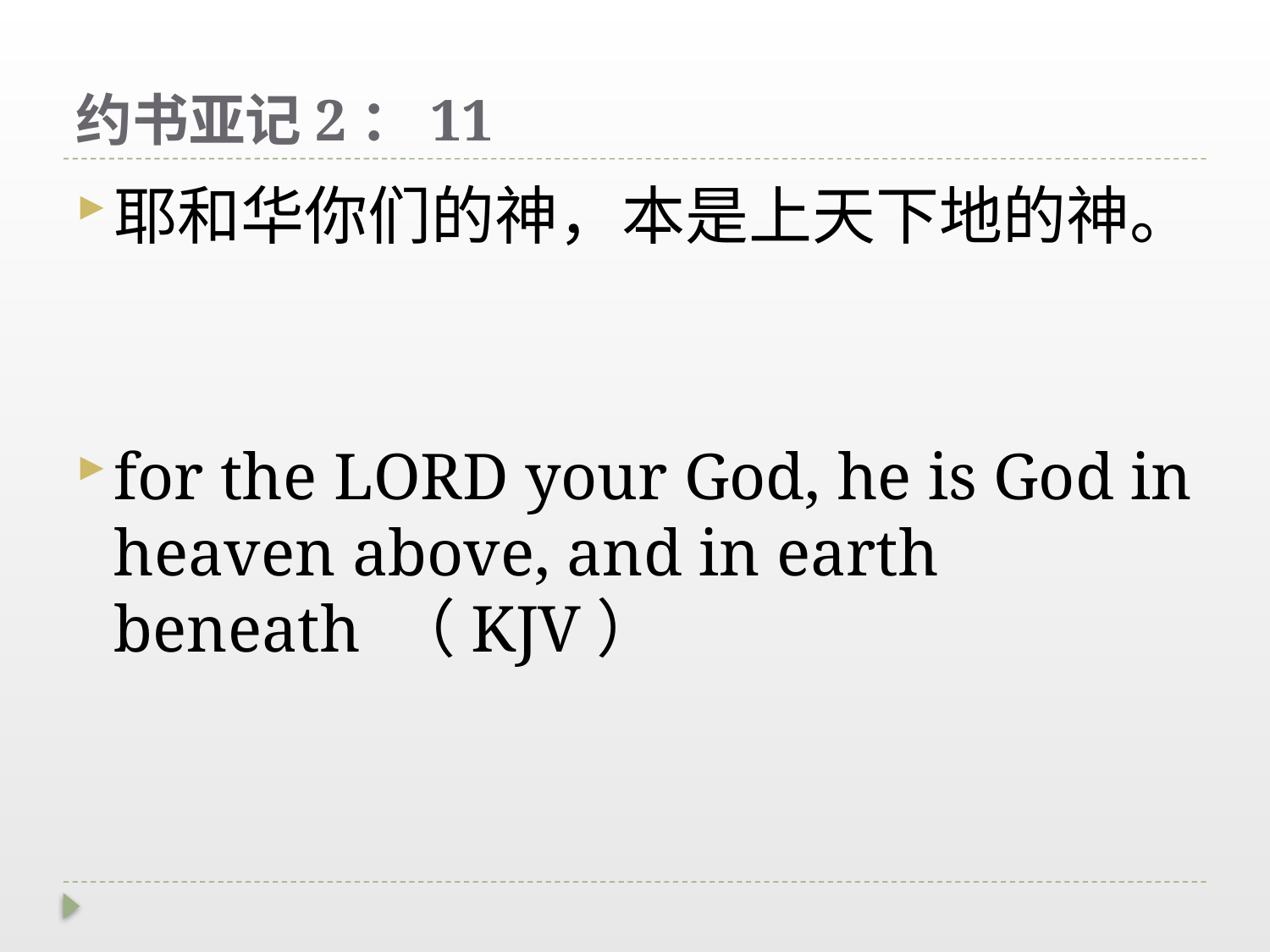

# 约书亚记2：11
耶和华你们的神，本是上天下地的神。

for the Lord your God, he is God in heaven above, and in earth beneath （KJV）